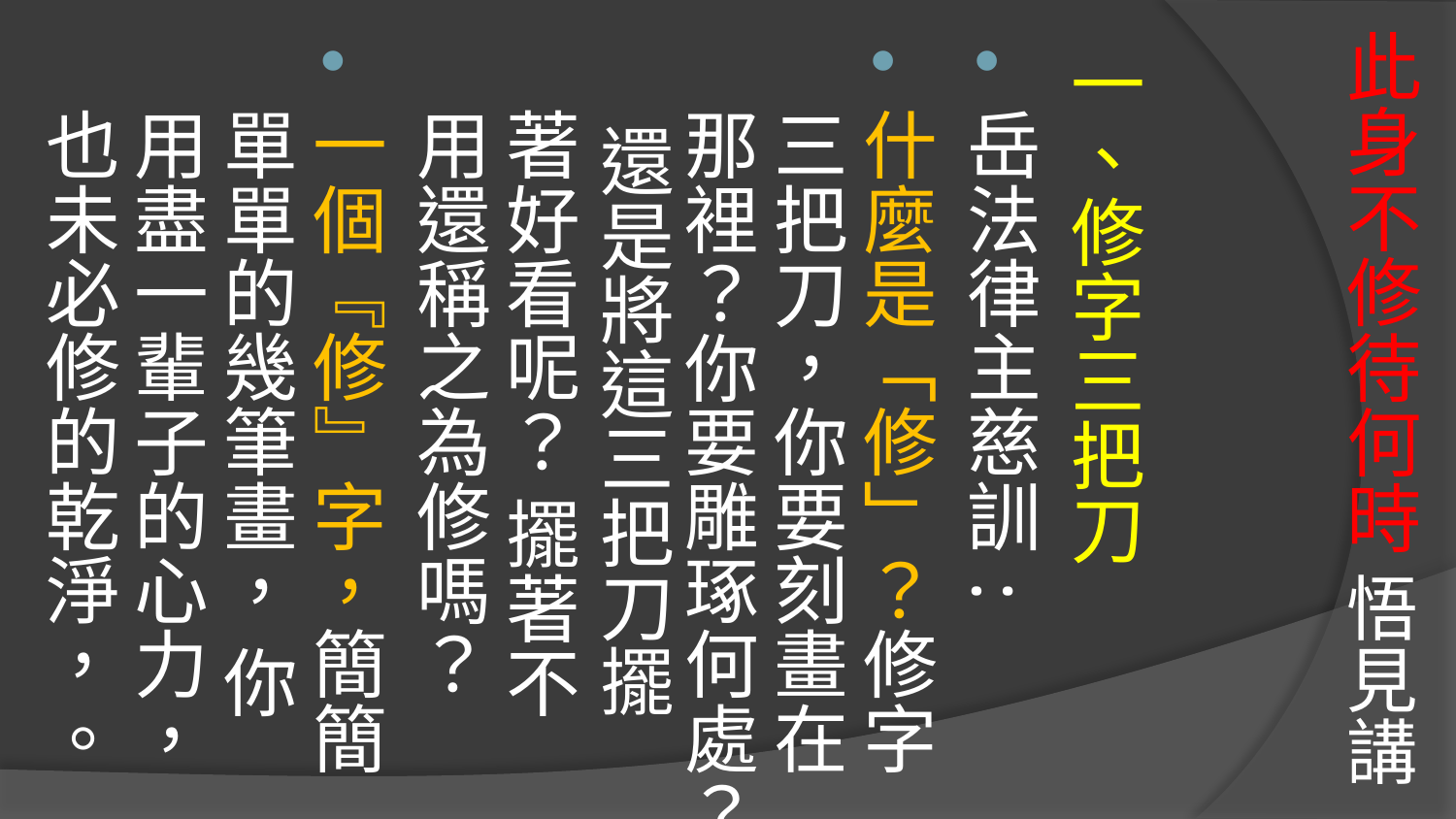

# 此身不修待何時 悟見講
一、修字三把刀
岳法律主慈訓:
什麼是「修」？修字三把刀，你要刻畫在那裡？你要雕琢何處？ 還是將這三把刀擺著好看呢？ 擺著不用還稱之為修嗎？
一個『修』字，簡簡單單的幾筆畫， 你用盡一輩子的心力，也未必修的乾淨，。